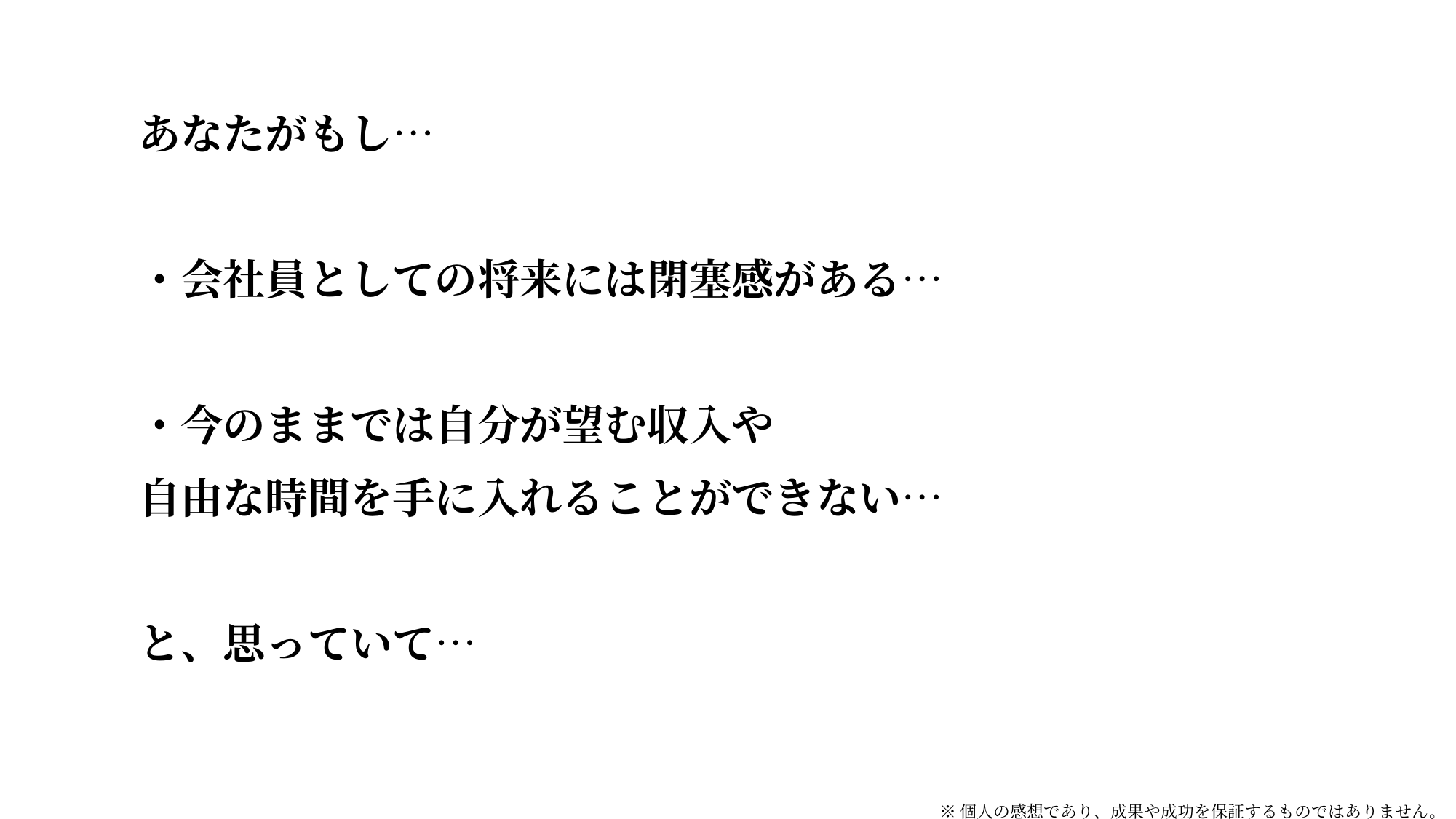

あなたがもし…

・会社員としての将来には閉塞感がある…

・今のままでは自分が望む収入や
自由な時間を手に入れることができない…

と、思っていて…
※個人の感想であり、成果や成功を保証するものではありません。